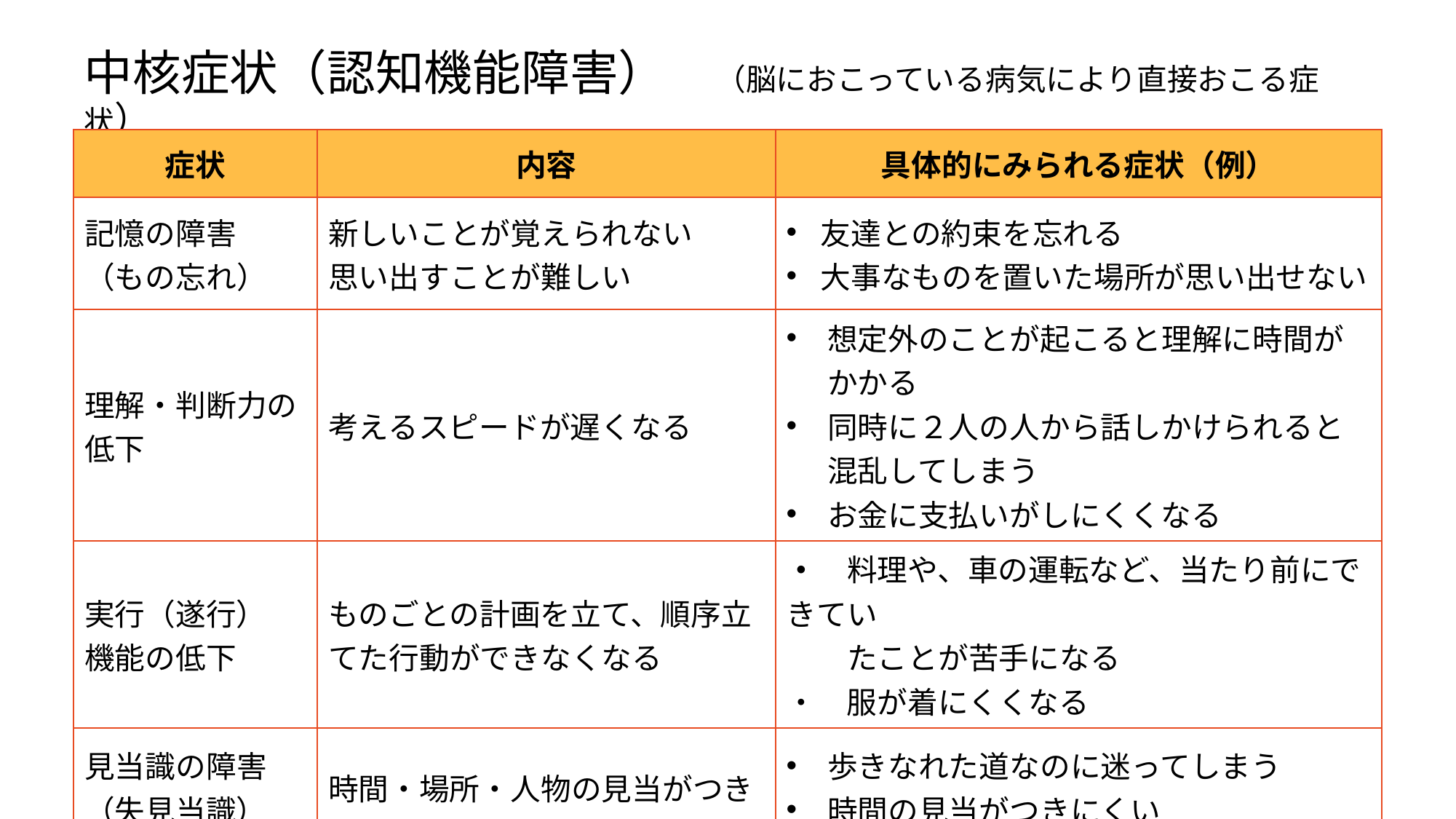

中核症状（認知機能障害）　（脳におこっている病気により直接おこる症状）
| 症状 | 内容 | 具体的にみられる症状（例） |
| --- | --- | --- |
| 記憶の障害 （もの忘れ） | 新しいことが覚えられない 思い出すことが難しい | 友達との約束を忘れる 大事なものを置いた場所が思い出せない |
| 理解・判断力の 低下 | 考えるスピードが遅くなる | 想定外のことが起こると理解に時間がかかる 同時に２人の人から話しかけられると混乱してしまう　 お金に支払いがしにくくなる |
| 実行（遂行） 機能の低下 | ものごとの計画を立て、順序立てた行動ができなくなる | ・　料理や、車の運転など、当たり前にできてい 　　たことが苦手になる ・　服が着にくくなる |
| 見当識の障害 （失見当識） | 時間・場所・人物の見当がつきにくくなる | 歩きなれた道なのに迷ってしまう 時間の見当がつきにくい 今いる場所がわかりにくくなる |